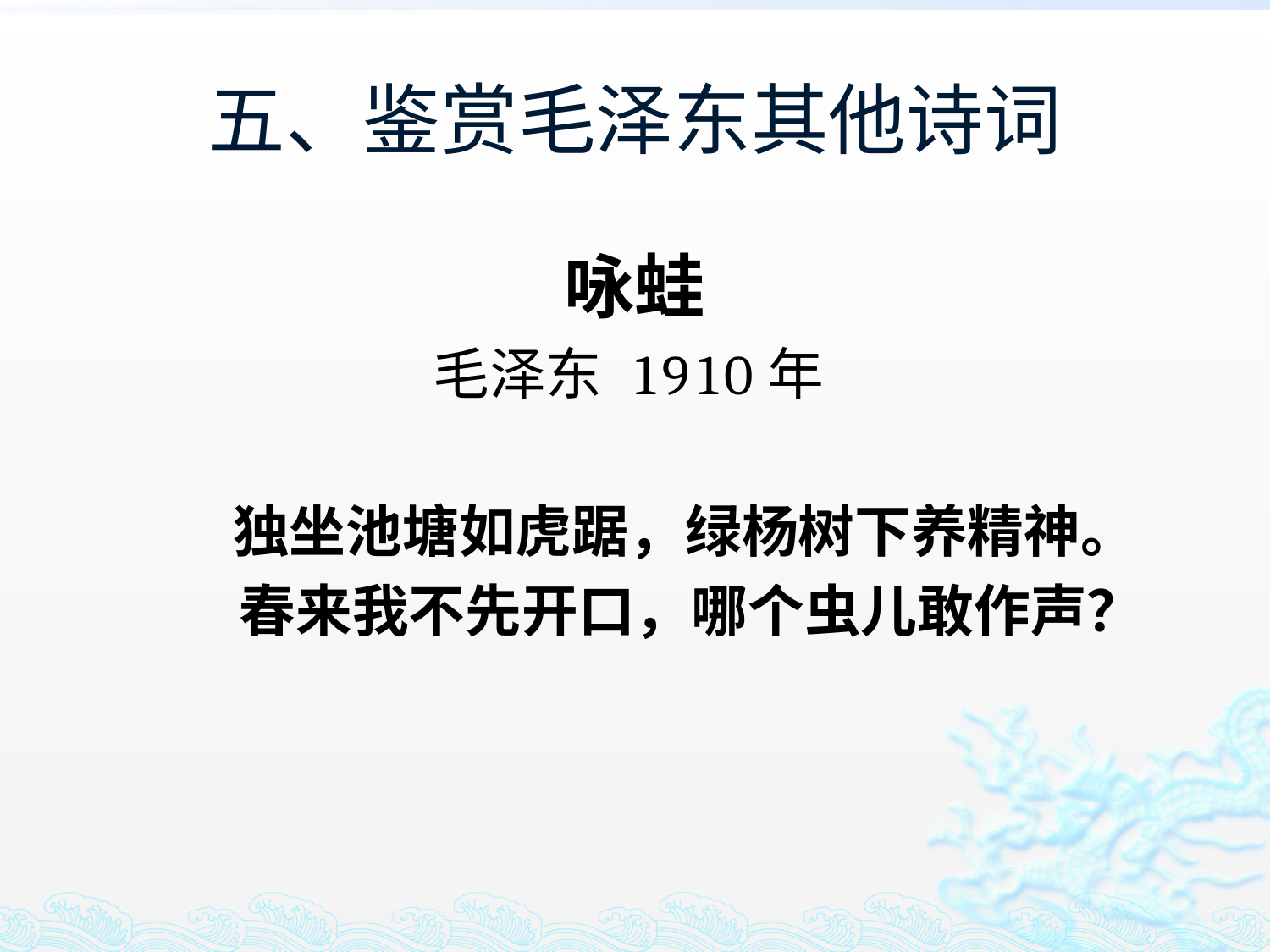

# 五、鉴赏毛泽东其他诗词
咏蛙
毛泽东 1910年

　　独坐池塘如虎踞，绿杨树下养精神。
　　春来我不先开口，哪个虫儿敢作声？